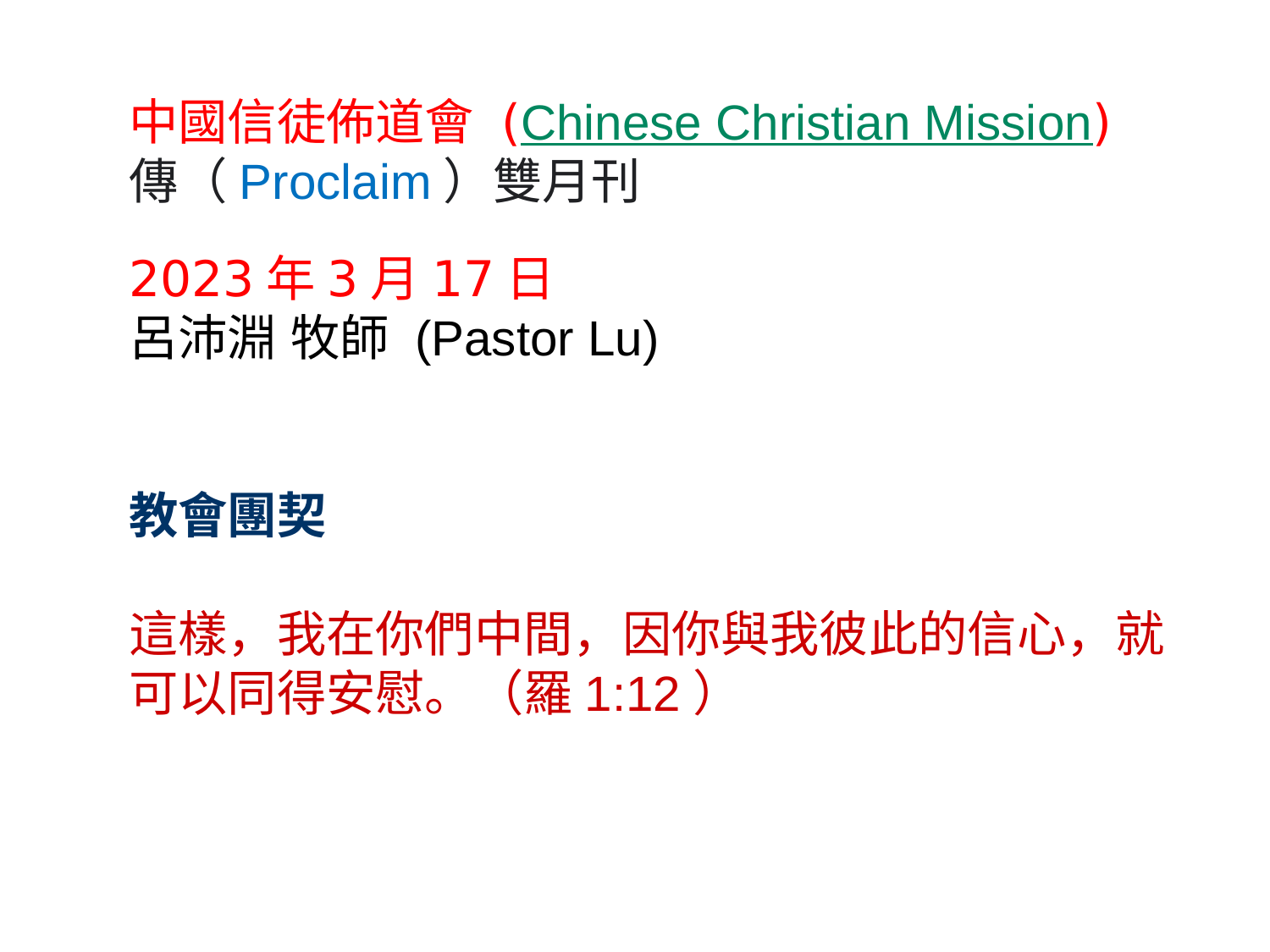

中國信徒佈道會 (Chinese Christian Mission)
傳（Proclaim）雙月刊

2023年3月17日
呂沛淵 牧師 (Pastor Lu)

教會團契

這樣，我在你們中間，因你與我彼此的信心，就可以同得安慰。（羅1:12）